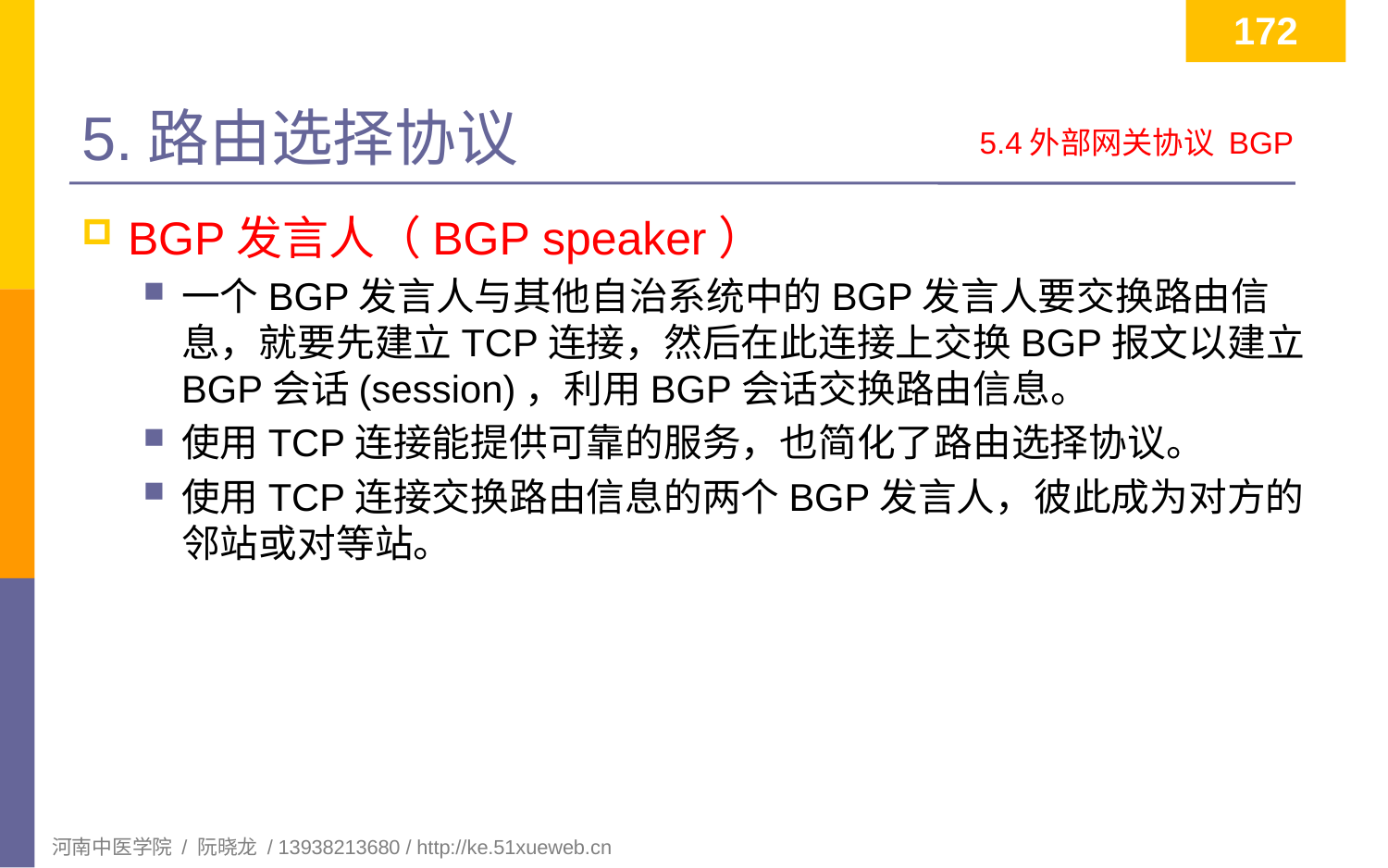

172
# 5.路由选择协议
5.4外部网关协议 BGP
BGP发言人（BGP speaker）
一个BGP发言人与其他自治系统中的BGP发言人要交换路由信息，就要先建立TCP连接，然后在此连接上交换BGP报文以建立BGP会话(session)，利用BGP会话交换路由信息。
使用TCP连接能提供可靠的服务，也简化了路由选择协议。
使用TCP连接交换路由信息的两个BGP发言人，彼此成为对方的邻站或对等站。